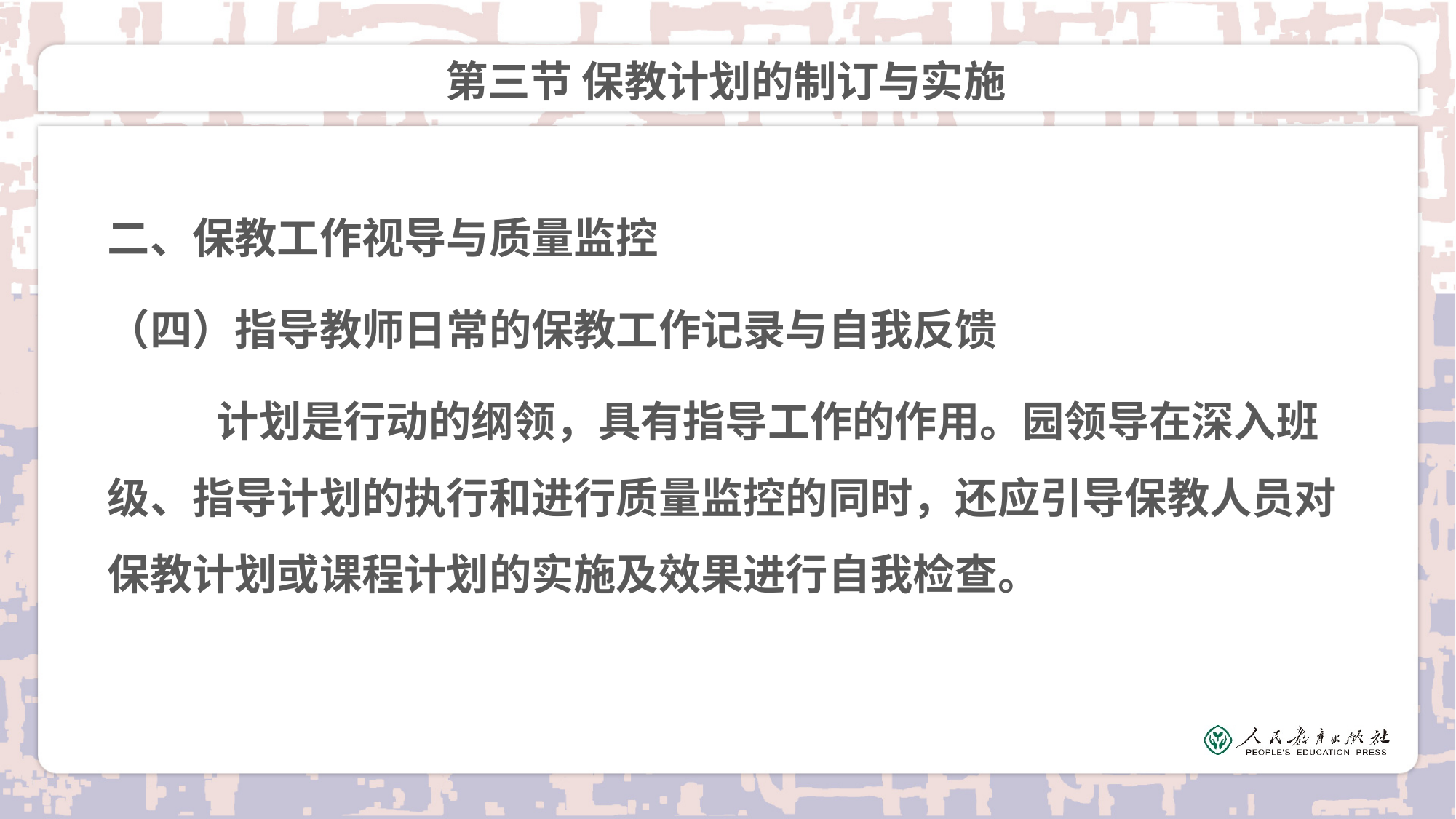

# 第三节 保教计划的制订与实施
二、保教工作视导与质量监控
（四）指导教师日常的保教工作记录与自我反馈
	计划是行动的纲领，具有指导工作的作用。园领导在深入班级、指导计划的执行和进行质量监控的同时，还应引导保教人员对保教计划或课程计划的实施及效果进行自我检查。